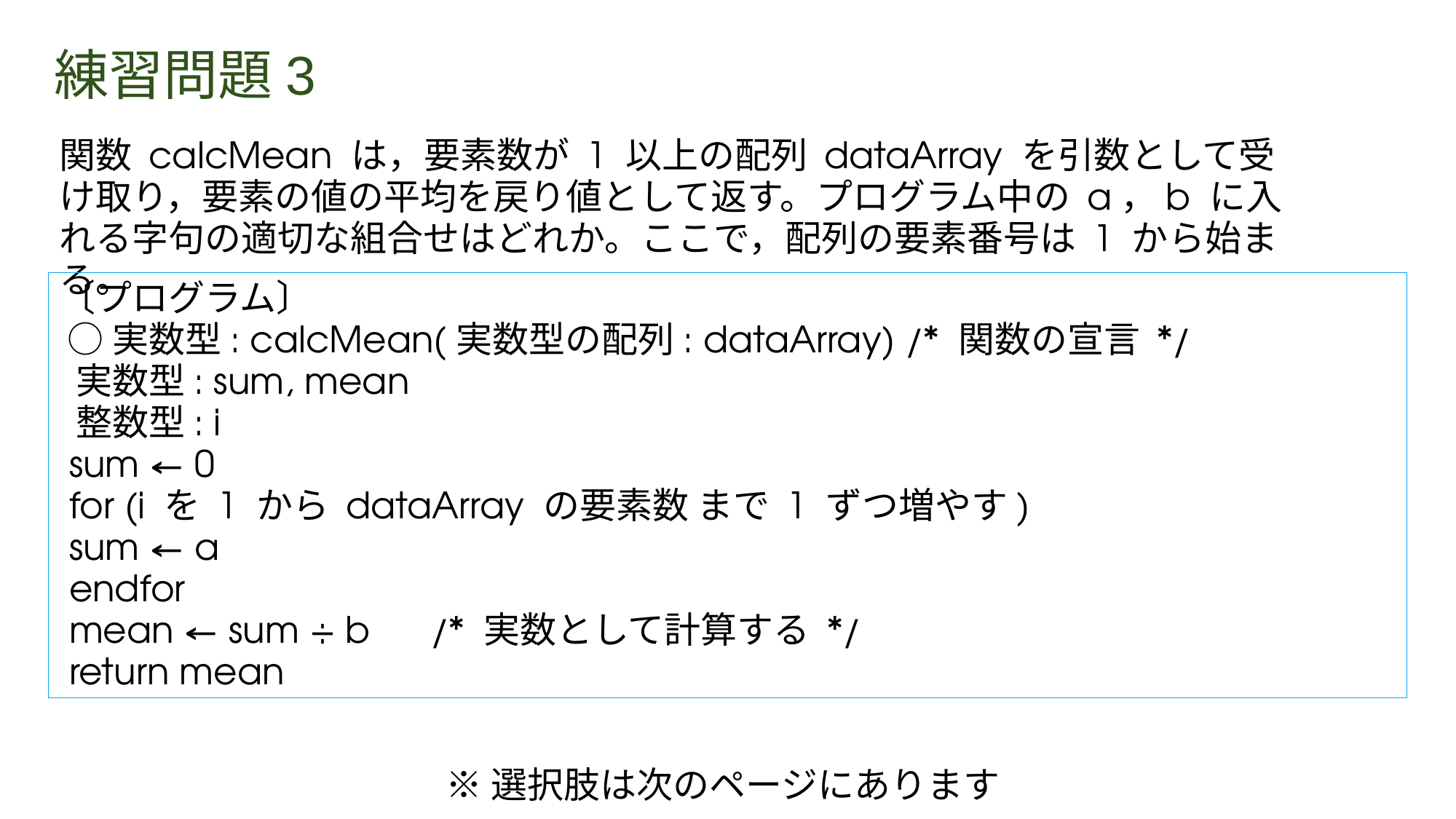

# 練習問題3
関数 calcMean は，要素数が 1 以上の配列 dataArray を引数として受け取り，要素の値の平均を戻り値として返す。プログラム中の a，b に入れる字句の適切な組合せはどれか。ここで，配列の要素番号は 1 から始まる。
〔プログラム〕
 ○実数型: calcMean(実数型の配列: dataArray) /* 関数の宣言 */
 実数型: sum, mean
 整数型: i
 sum ← 0
 for (i を 1 から dataArray の要素数 まで 1 ずつ増やす)
 sum ← a
 endfor
 mean ← sum ÷ b      /* 実数として計算する */
 return mean
※選択肢は次のページにあります